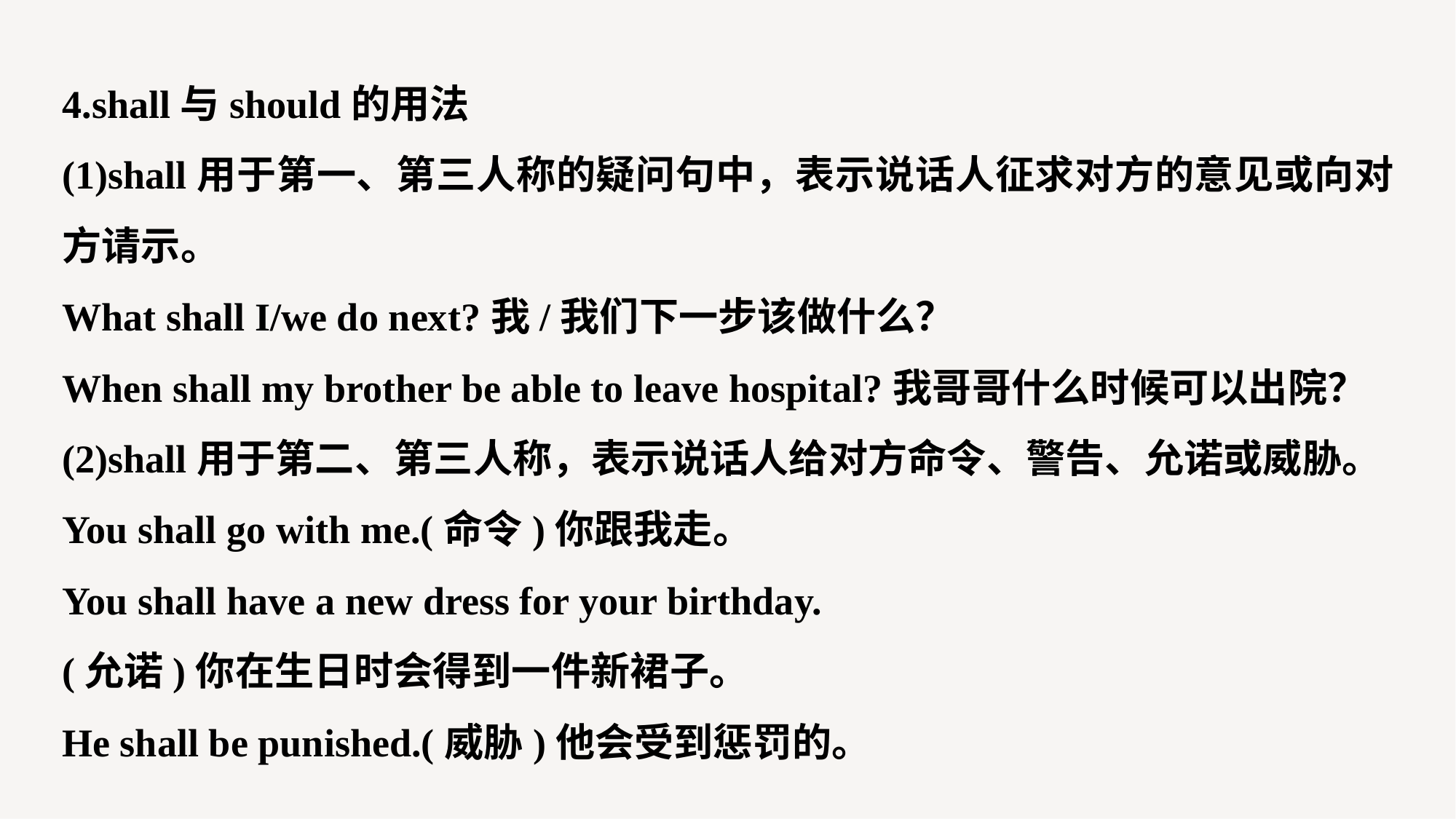

4.shall与should的用法
(1)shall用于第一、第三人称的疑问句中，表示说话人征求对方的意见或向对方请示。
What shall I/we do next?我/我们下一步该做什么？
When shall my brother be able to leave hospital?我哥哥什么时候可以出院？
(2)shall用于第二、第三人称，表示说话人给对方命令、警告、允诺或威胁。
You shall go with me.(命令)你跟我走。
You shall have a new dress for your birthday.
(允诺)你在生日时会得到一件新裙子。
He shall be punished.(威胁)他会受到惩罚的。